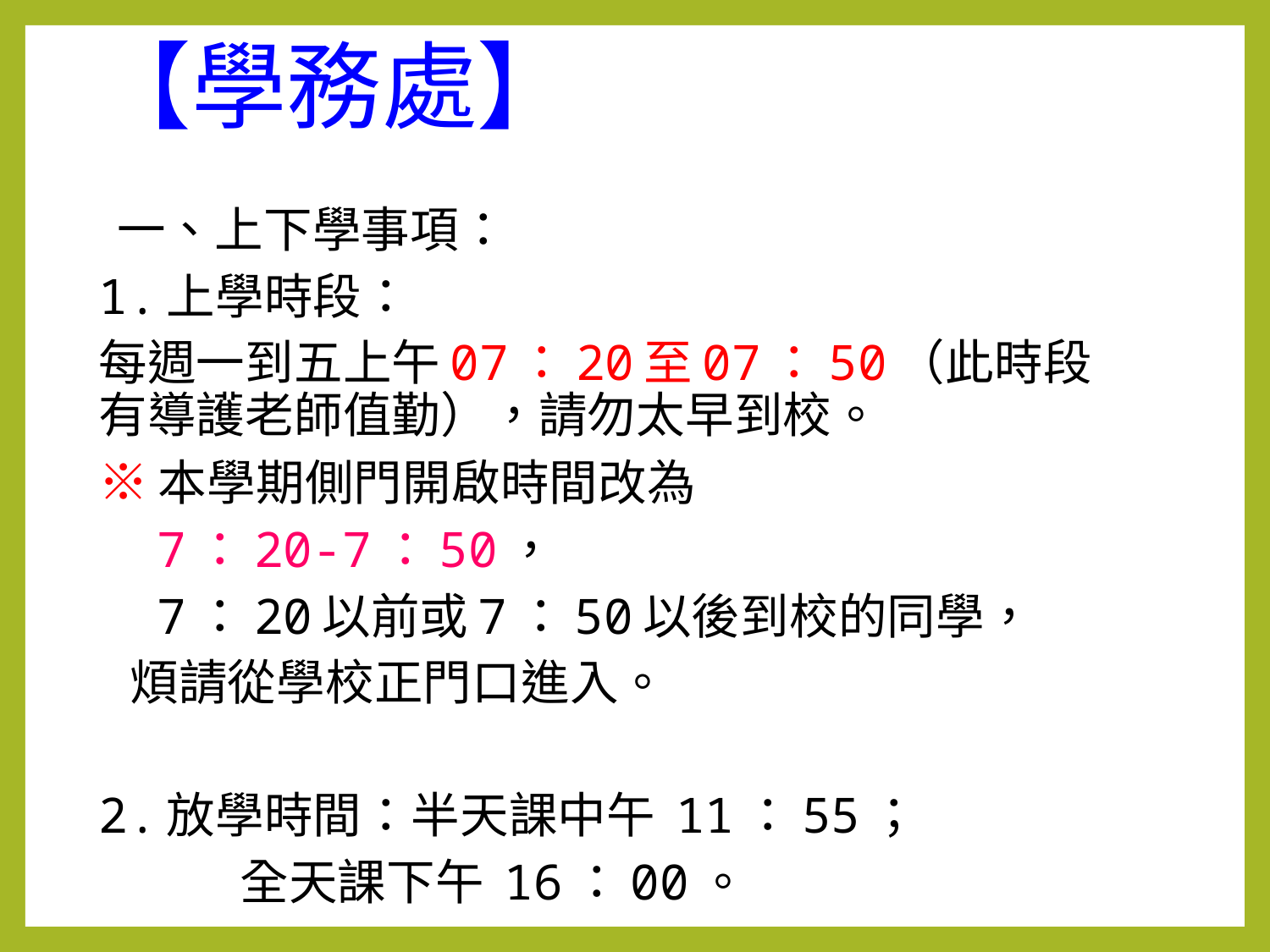

# 【學務處】

 一、上下學事項：
1.上學時段：
每週一到五上午07：20至07：50（此時段有導護老師值勤），請勿太早到校。
※本學期側門開啟時間改為
  7：20-7：50，
  7：20以前或7：50以後到校的同學，
  煩請從學校正門口進入。

2.放學時間：半天課中午 11：55；
            全天課下午 16：00。